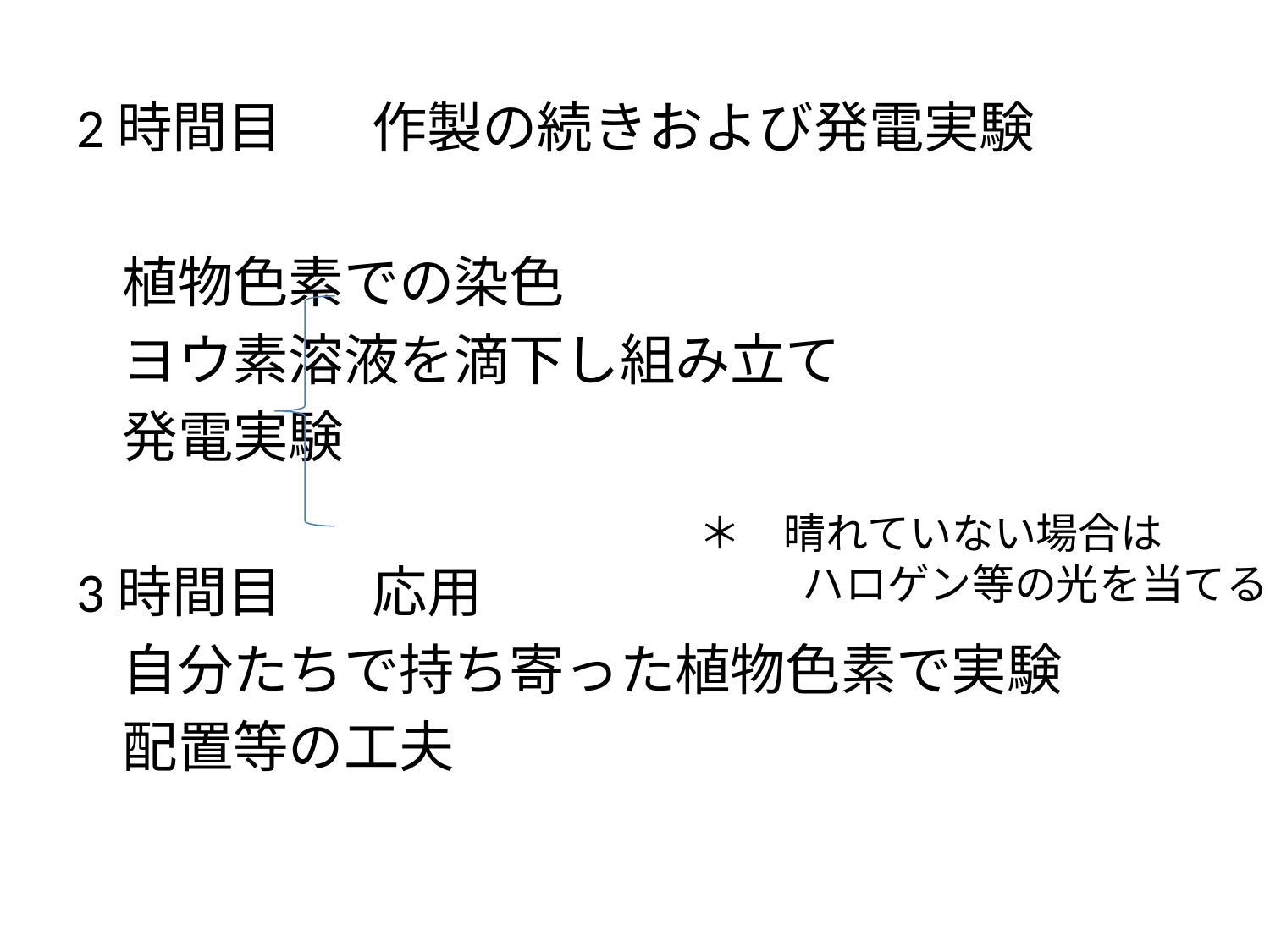

2時間目	作製の続きおよび発電実験

			植物色素での染色
			ヨウ素溶液を滴下し組み立て
			発電実験

3時間目	応用
		自分たちで持ち寄った植物色素で実験
		配置等の工夫

＊　晴れていない場合は
　　  ハロゲン等の光を当てる